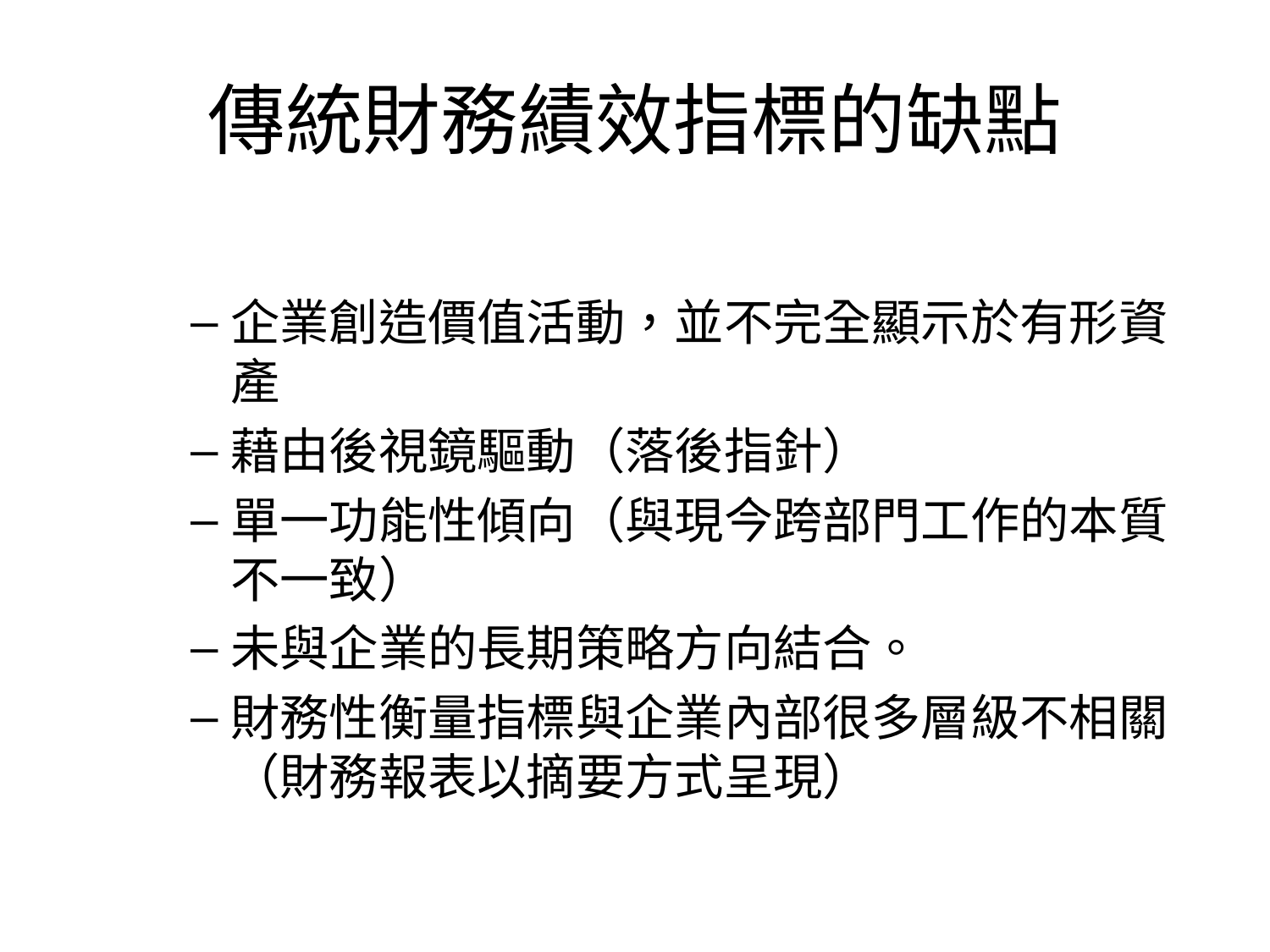

# 傳統財務績效指標的缺點

企業創造價值活動，並不完全顯示於有形資產
藉由後視鏡驅動（落後指針）
單一功能性傾向（與現今跨部門工作的本質不一致）
未與企業的長期策略方向結合。
財務性衡量指標與企業內部很多層級不相關（財務報表以摘要方式呈現）